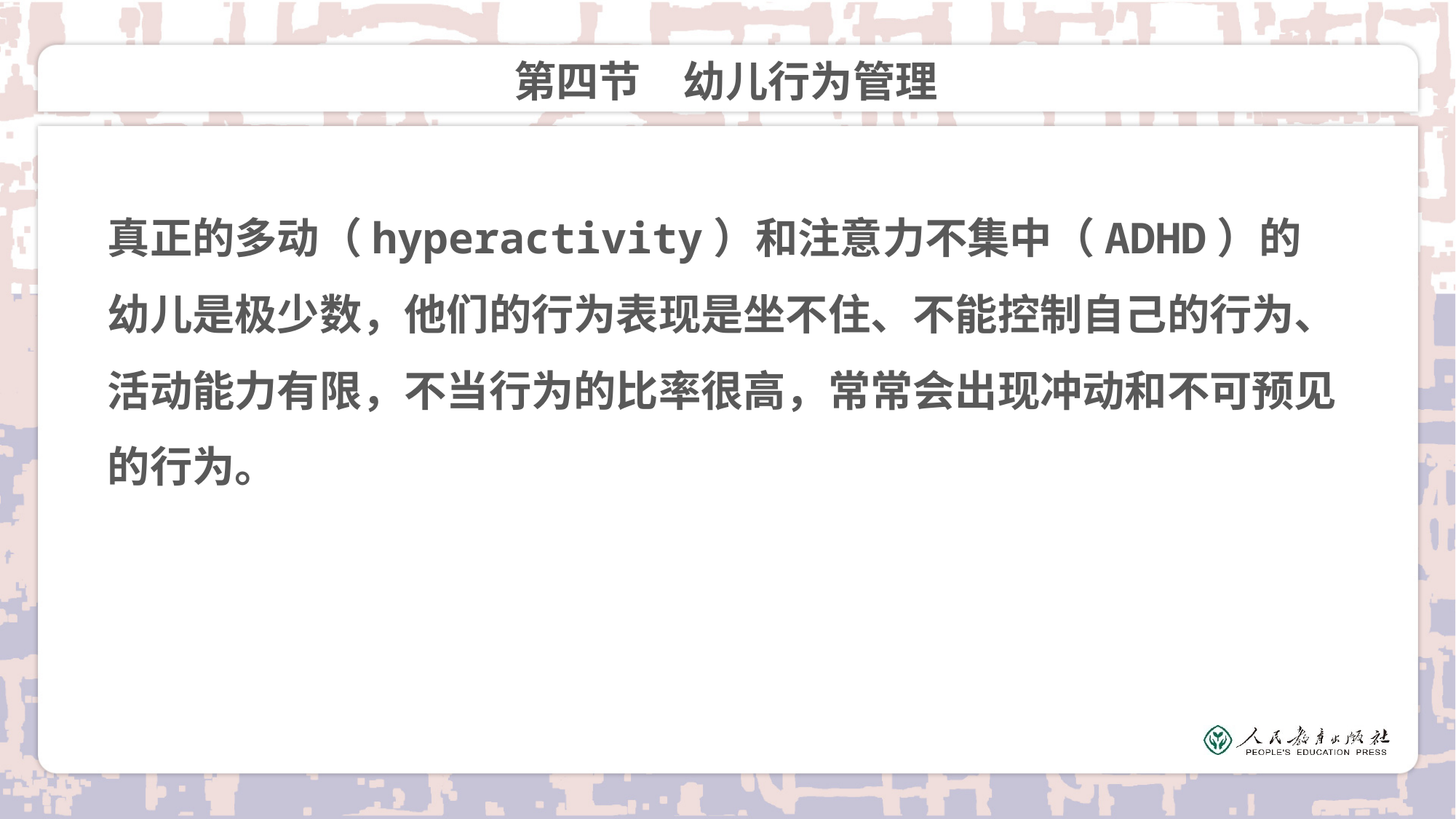

# 第四节　幼儿行为管理
真正的多动（hyperactivity）和注意力不集中（ADHD）的幼儿是极少数，他们的行为表现是坐不住、不能控制自己的行为、活动能力有限，不当行为的比率很高，常常会出现冲动和不可预见的行为。